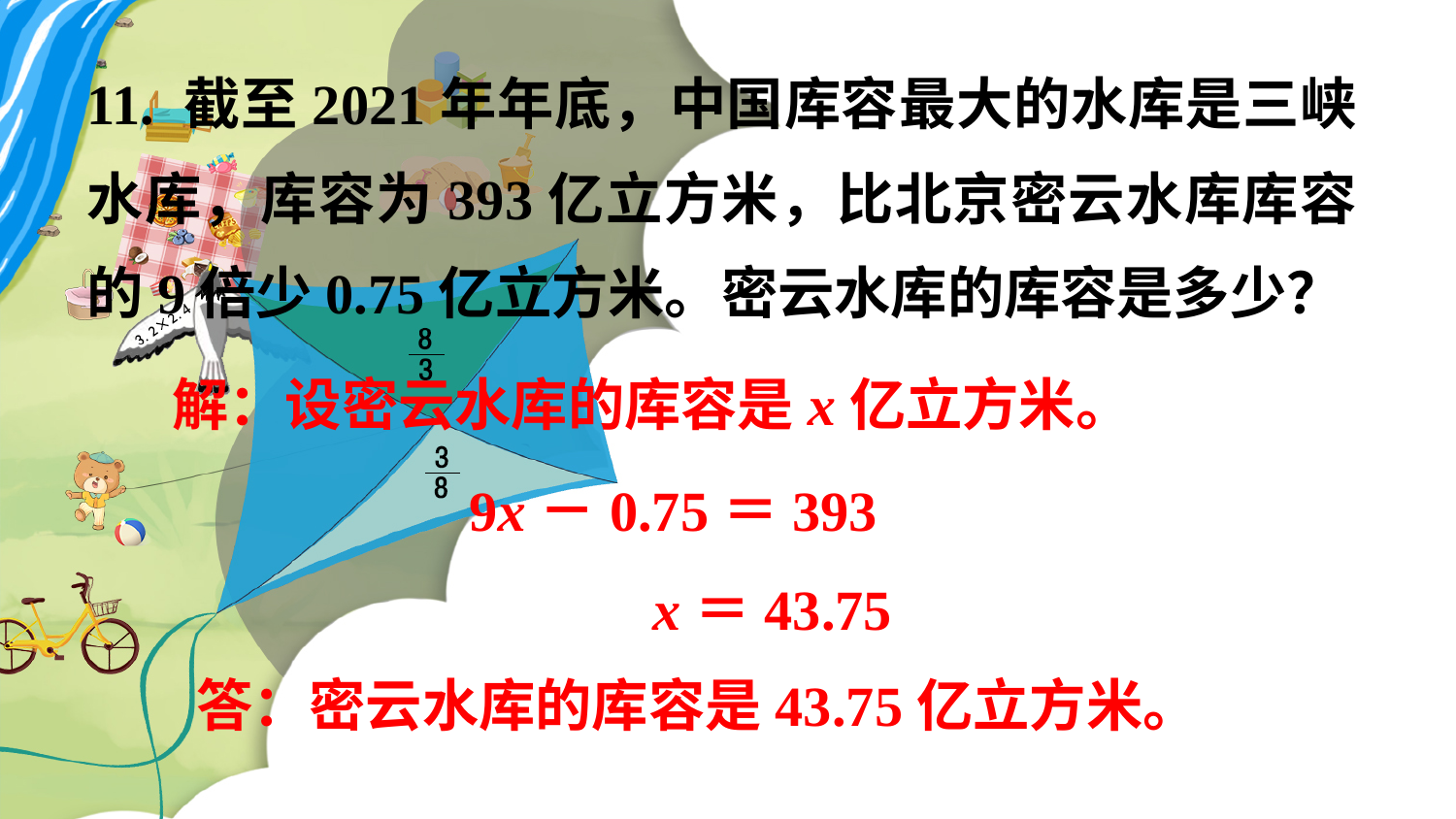

11. 截至2021年年底，中国库容最大的水库是三峡水库，库容为393亿立方米，比北京密云水库库容的9倍少0.75亿立方米。密云水库的库容是多少？
解：设密云水库的库容是x亿立方米。
 9x－0.75＝393
 x＝43.75
答：密云水库的库容是43.75亿立方米。